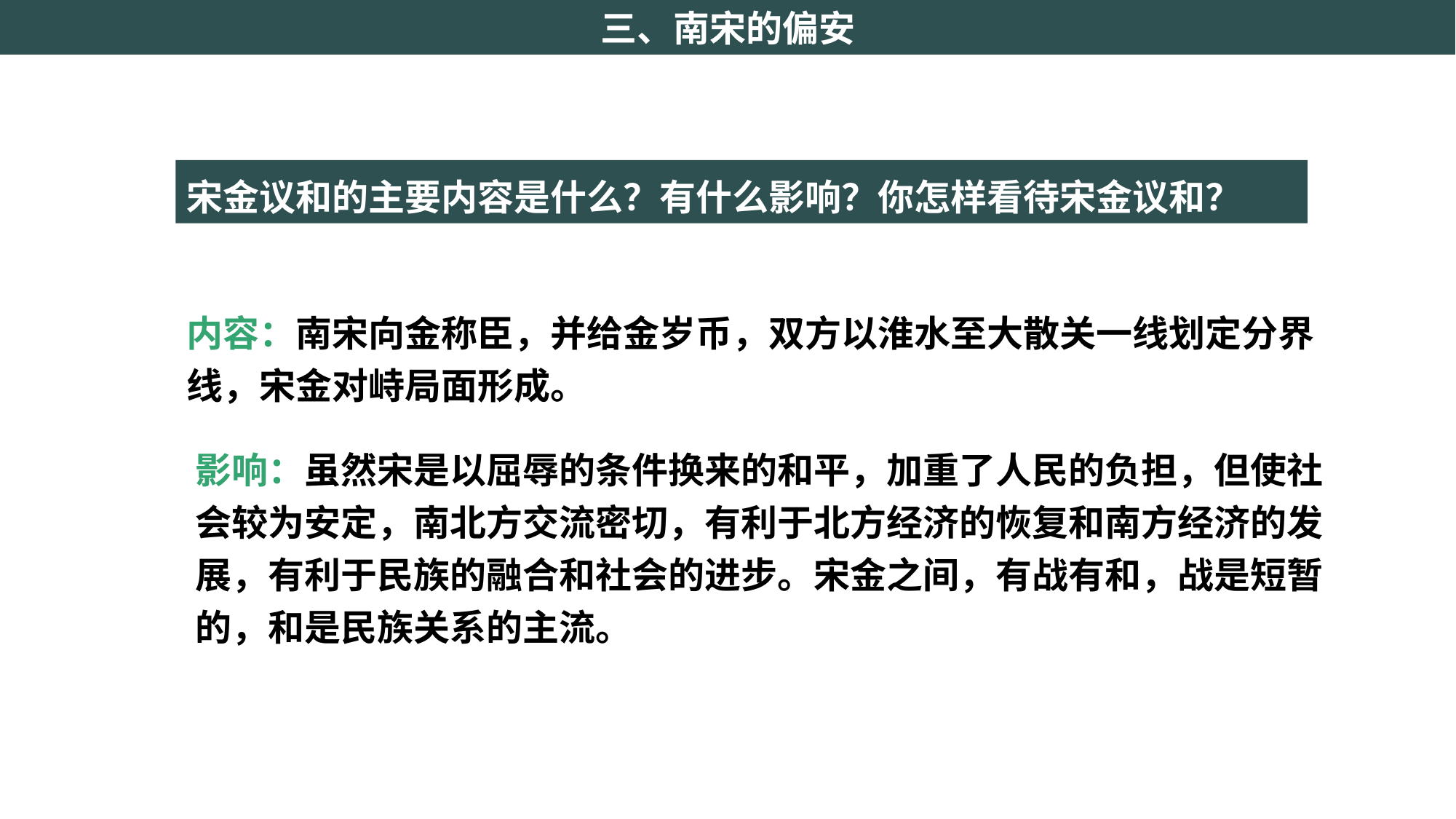

三、南宋的偏安
宋金议和的主要内容是什么？有什么影响？你怎样看待宋金议和？
内容：南宋向金称臣，并给金岁币，双方以淮水至大散关一线划定分界线，宋金对峙局面形成。
影响：虽然宋是以屈辱的条件换来的和平，加重了人民的负担，但使社会较为安定，南北方交流密切，有利于北方经济的恢复和南方经济的发展，有利于民族的融合和社会的进步。宋金之间，有战有和，战是短暂的，和是民族关系的主流。